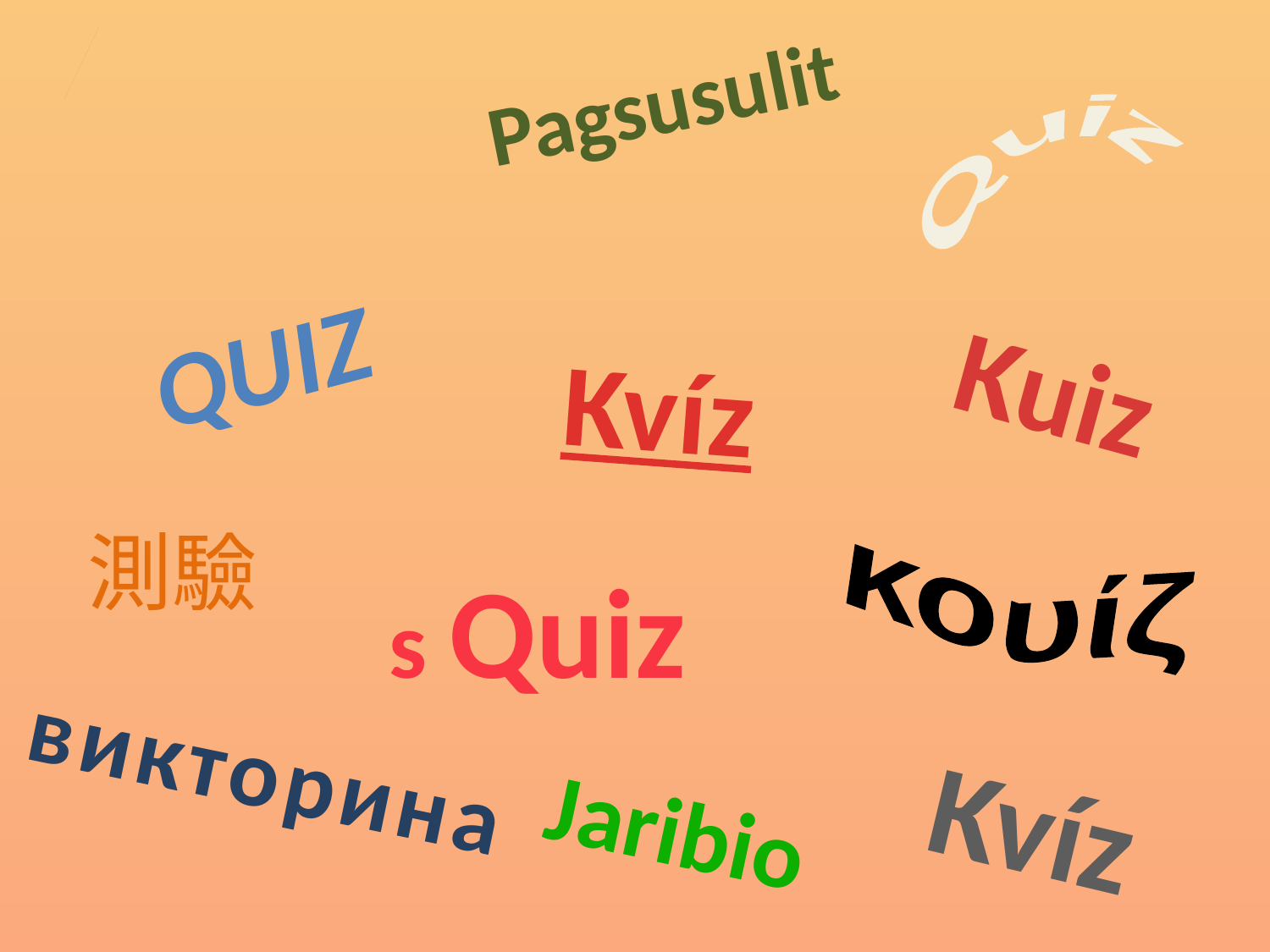

Pagsusulit
Prueba
Quiz
Quiz
Kuiz
Kvíz
測驗
κουίζ
s Quiz
викторина
Kvíz
Jaribio